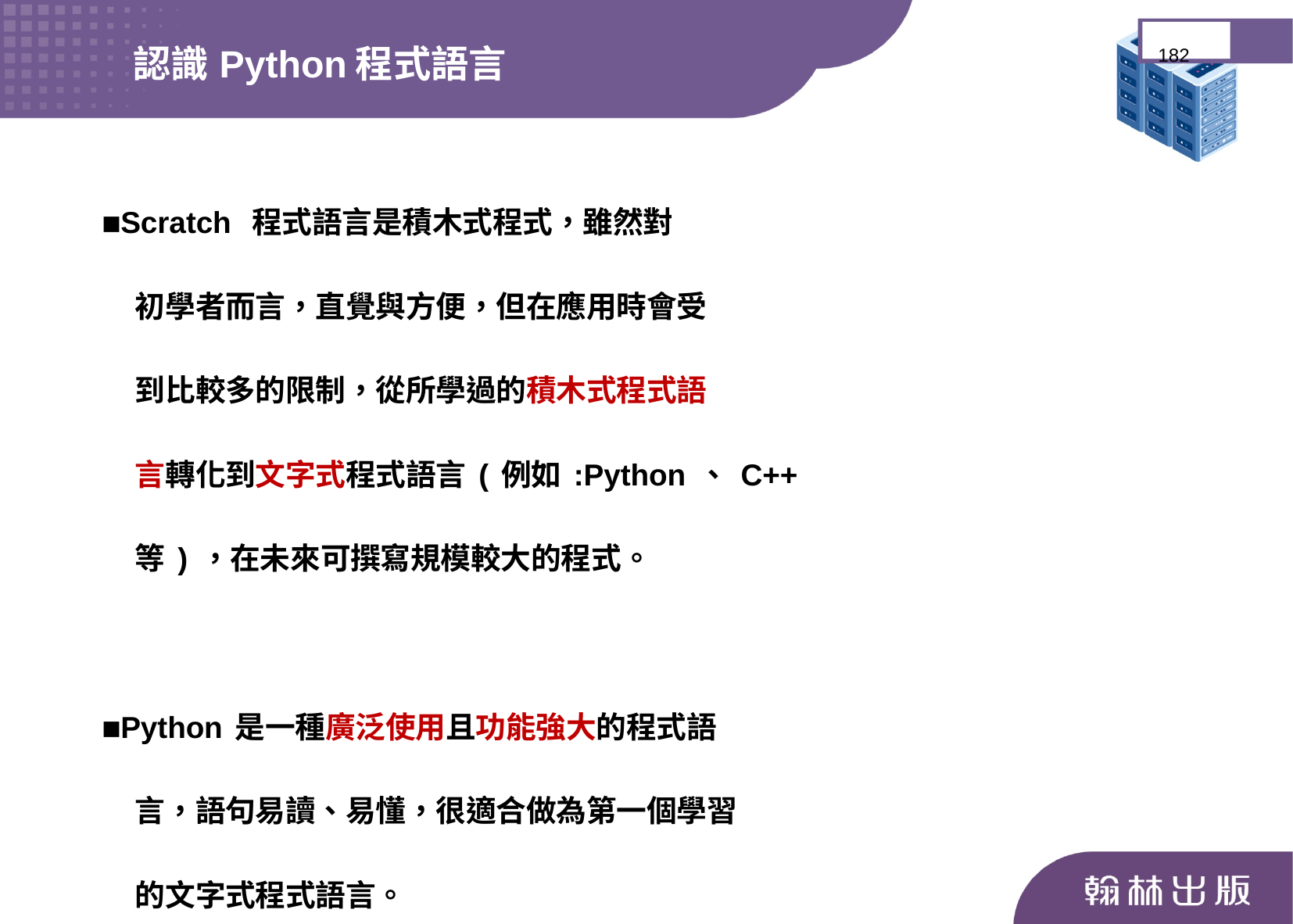

認識Python程式語言
182
◼︎Scratch 程式語言是積木式程式，雖然對
   初學者而言，直覺與方便，但在應用時會受
   到比較多的限制，從所學過的積木式程式語
   言轉化到文字式程式語言(例如:Python、C++
   等)，在未來可撰寫規模較大的程式。

◼︎Python是一種廣泛使用且功能強大的程式語
   言，語句易讀、易懂，很適合做為第一個學習
   的文字式程式語言。